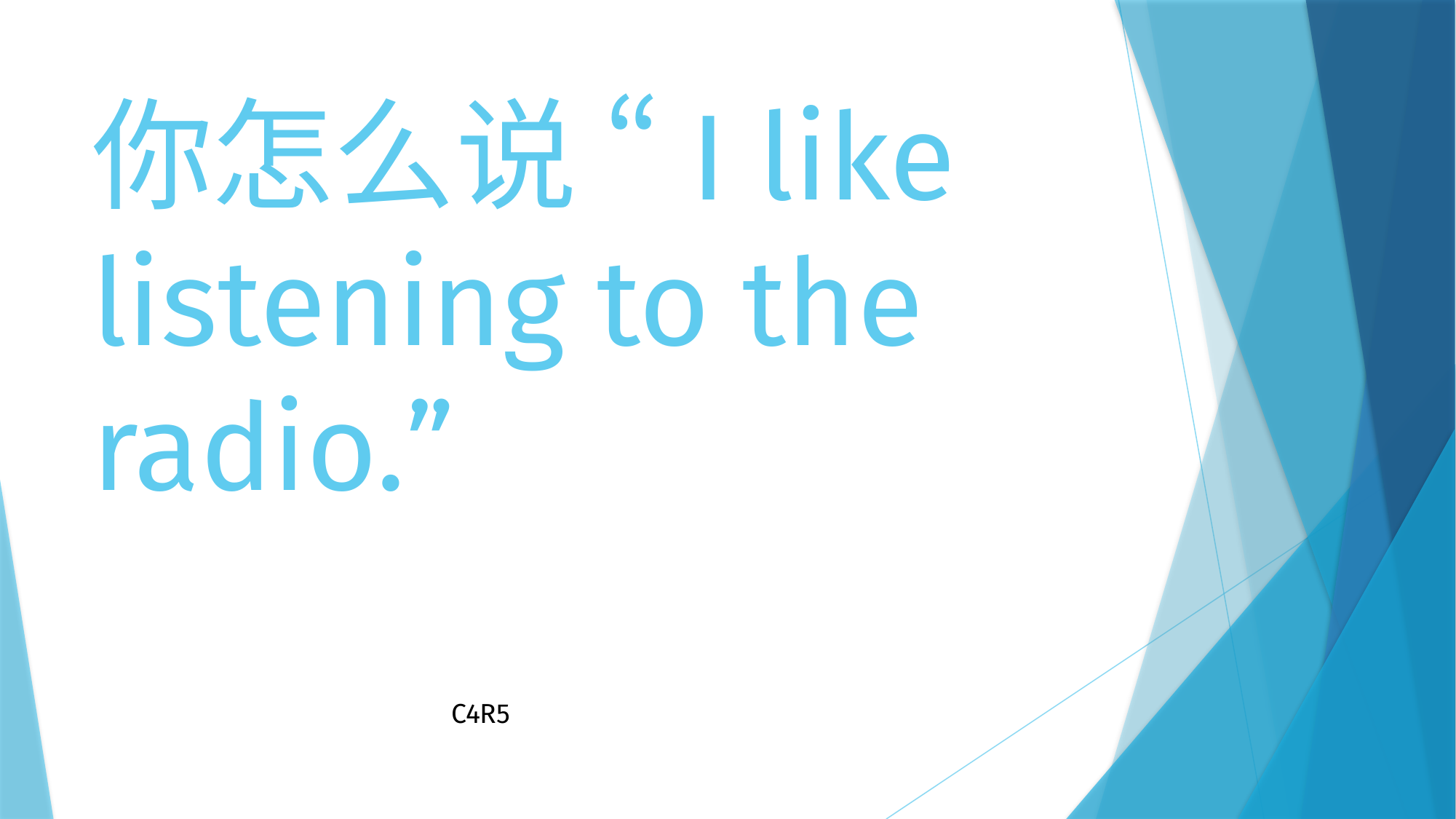

# 你怎么说 “I like listening to the radio.”
C4R5